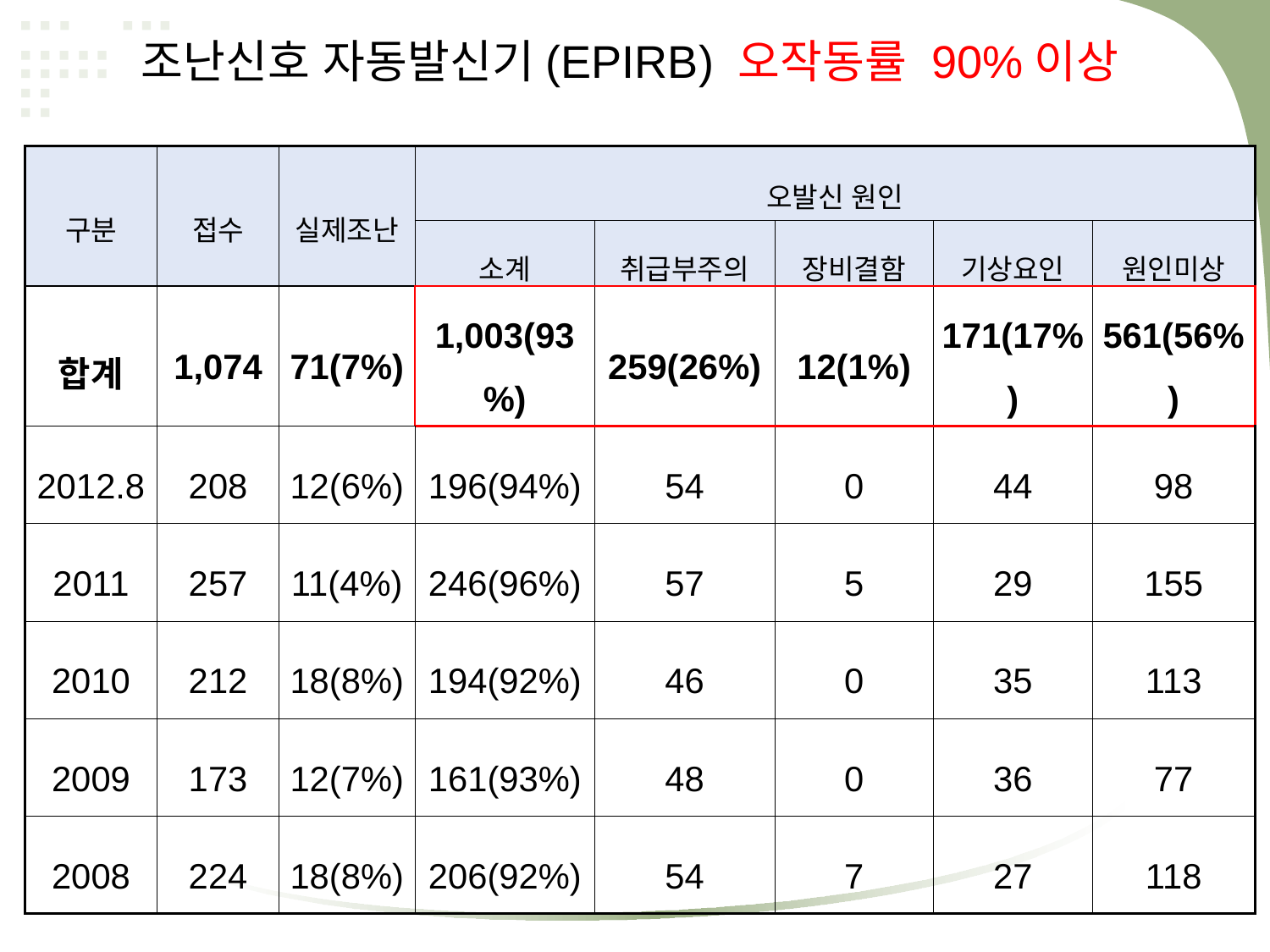

조난신호 자동발신기(EPIRB) 오작동률 90%이상
| 구분 | 접수 | 실제조난 | 오발신 원인 |  |  |  |  |
| --- | --- | --- | --- | --- | --- | --- | --- |
|  |  |  | 소계 | 취급부주의 | 장비결함 | 기상요인 | 원인미상 |
| 합계 | 1,074 | 71(7%) | 1,003(93%) | 259(26%) | 12(1%) | 171(17%) | 561(56%) |
| 2012.8 | 208 | 12(6%) | 196(94%) | 54 | 0 | 44 | 98 |
| 2011 | 257 | 11(4%) | 246(96%) | 57 | 5 | 29 | 155 |
| 2010 | 212 | 18(8%) | 194(92%) | 46 | 0 | 35 | 113 |
| 2009 | 173 | 12(7%) | 161(93%) | 48 | 0 | 36 | 77 |
| 2008 | 224 | 18(8%) | 206(92%) | 54 | 7 | 27 | 118 |